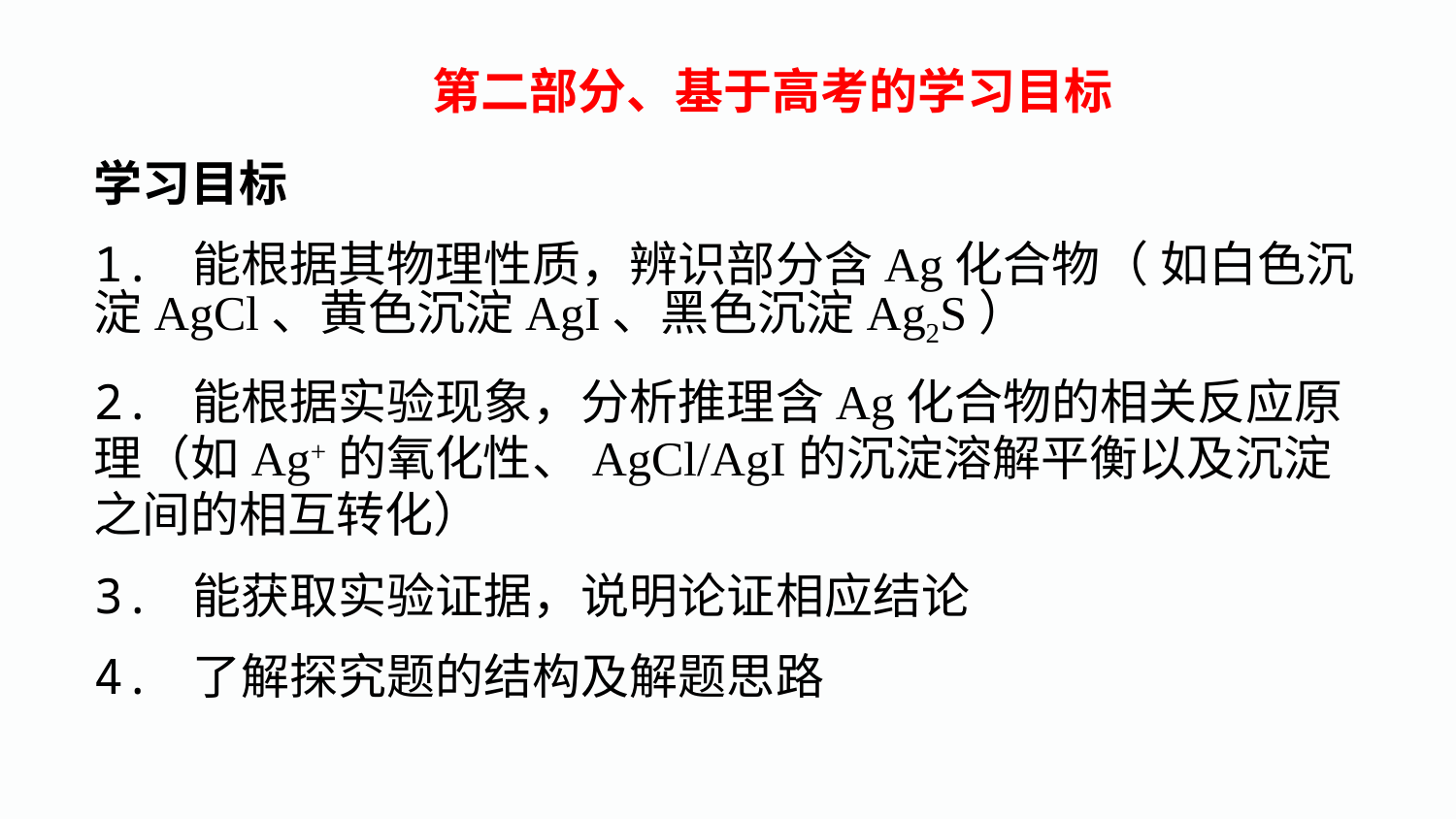

第二部分、基于高考的学习目标
学习目标
1. 能根据其物理性质，辨识部分含Ag化合物（ 如白色沉淀AgCl、黄色沉淀AgI、黑色沉淀Ag2S）
2. 能根据实验现象，分析推理含Ag化合物的相关反应原理（如Ag+的氧化性、AgCl/AgI的沉淀溶解平衡以及沉淀之间的相互转化）
3. 能获取实验证据，说明论证相应结论
4. 了解探究题的结构及解题思路